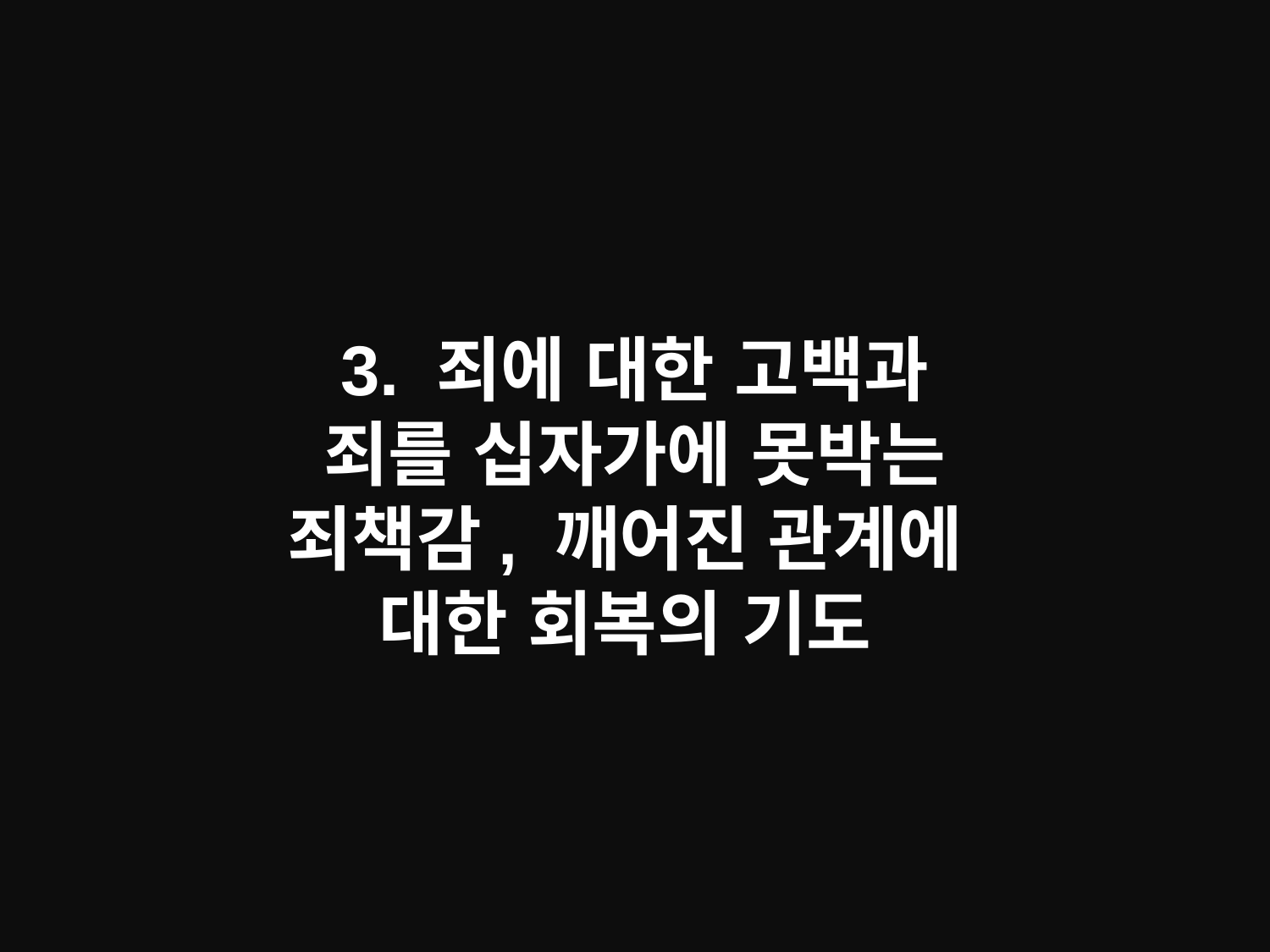

# 3. 죄에 대한 고백과 죄를 십자가에 못박는 죄책감, 깨어진 관계에 대한 회복의 기도